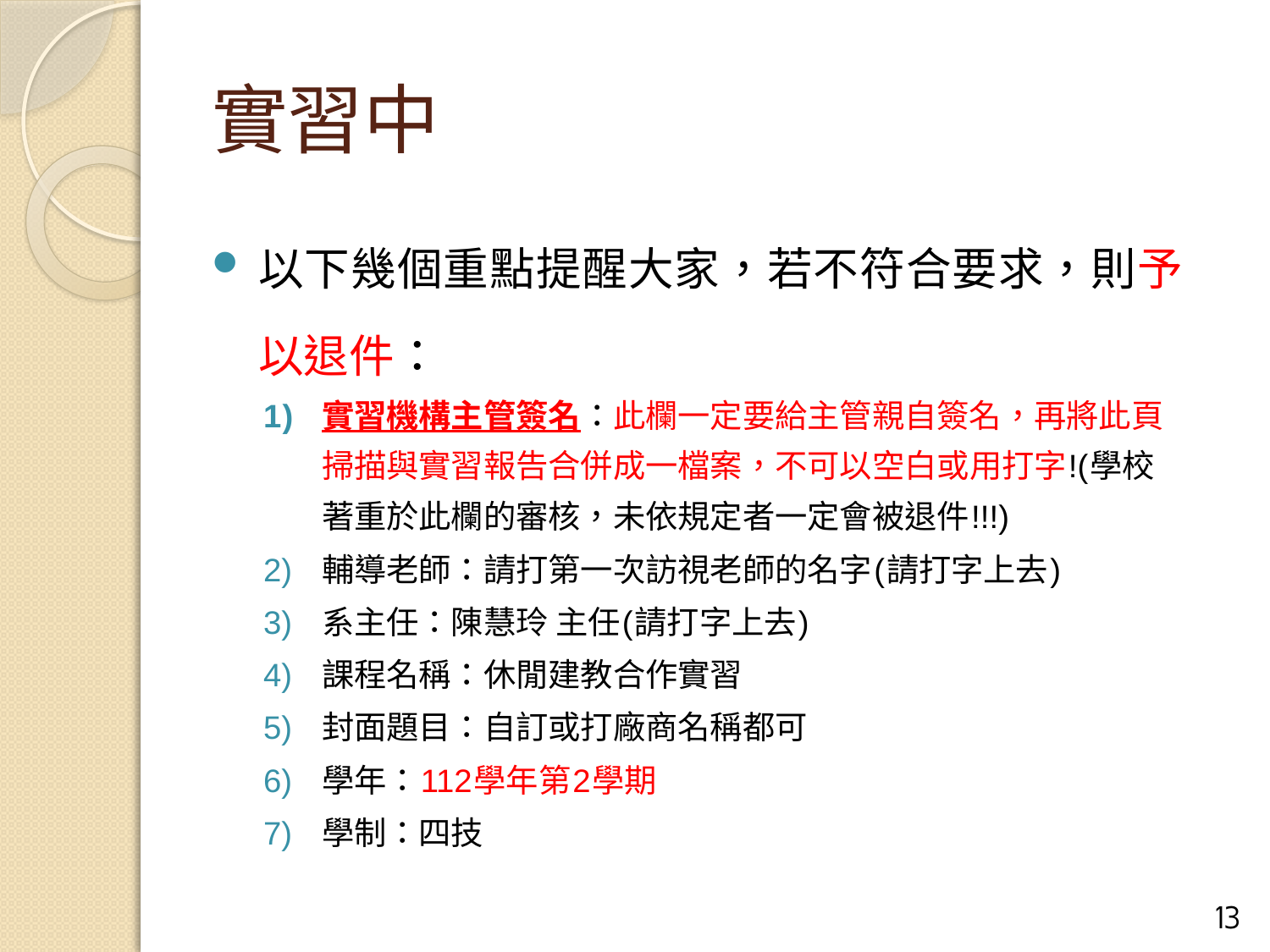

# 實習中
以下幾個重點提醒大家，若不符合要求，則予以退件：
實習機構主管簽名：此欄一定要給主管親自簽名，再將此頁掃描與實習報告合併成一檔案，不可以空白或用打字!(學校著重於此欄的審核，未依規定者一定會被退件!!!)
輔導老師：請打第一次訪視老師的名字(請打字上去)
系主任：陳慧玲 主任(請打字上去)
課程名稱：休閒建教合作實習
封面題目：自訂或打廠商名稱都可
學年：112學年第2學期
學制：四技

13